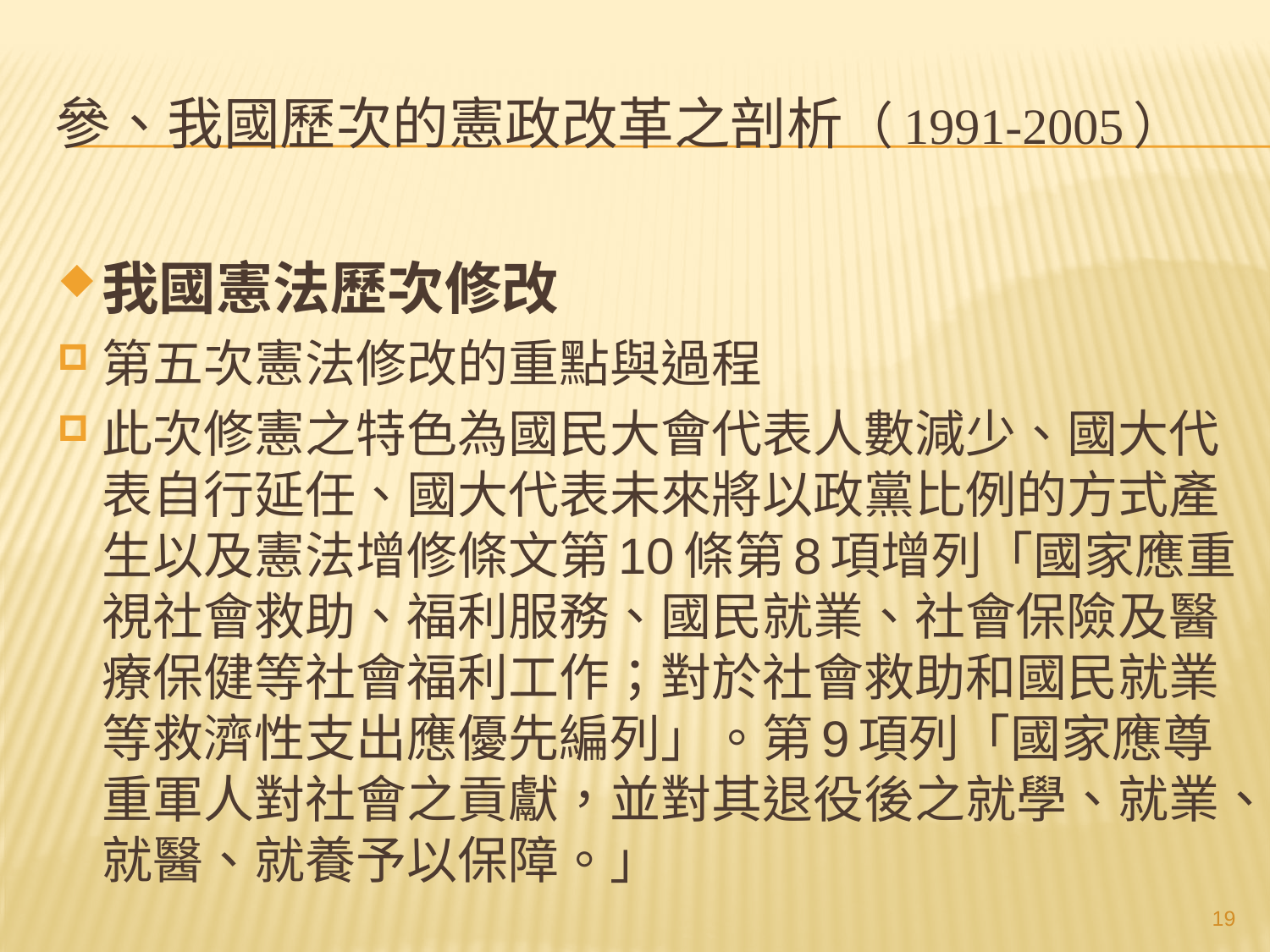

# 參、我國歷次的憲政改革之剖析（1991-2005）
我國憲法歷次修改
第五次憲法修改的重點與過程
此次修憲之特色為國民大會代表人數減少、國大代表自行延任、國大代表未來將以政黨比例的方式產生以及憲法增修條文第10條第8項增列「國家應重視社會救助、福利服務、國民就業、社會保險及醫療保健等社會福利工作；對於社會救助和國民就業等救濟性支出應優先編列」。第9項列「國家應尊重軍人對社會之貢獻，並對其退役後之就學、就業、就醫、就養予以保障。」
19